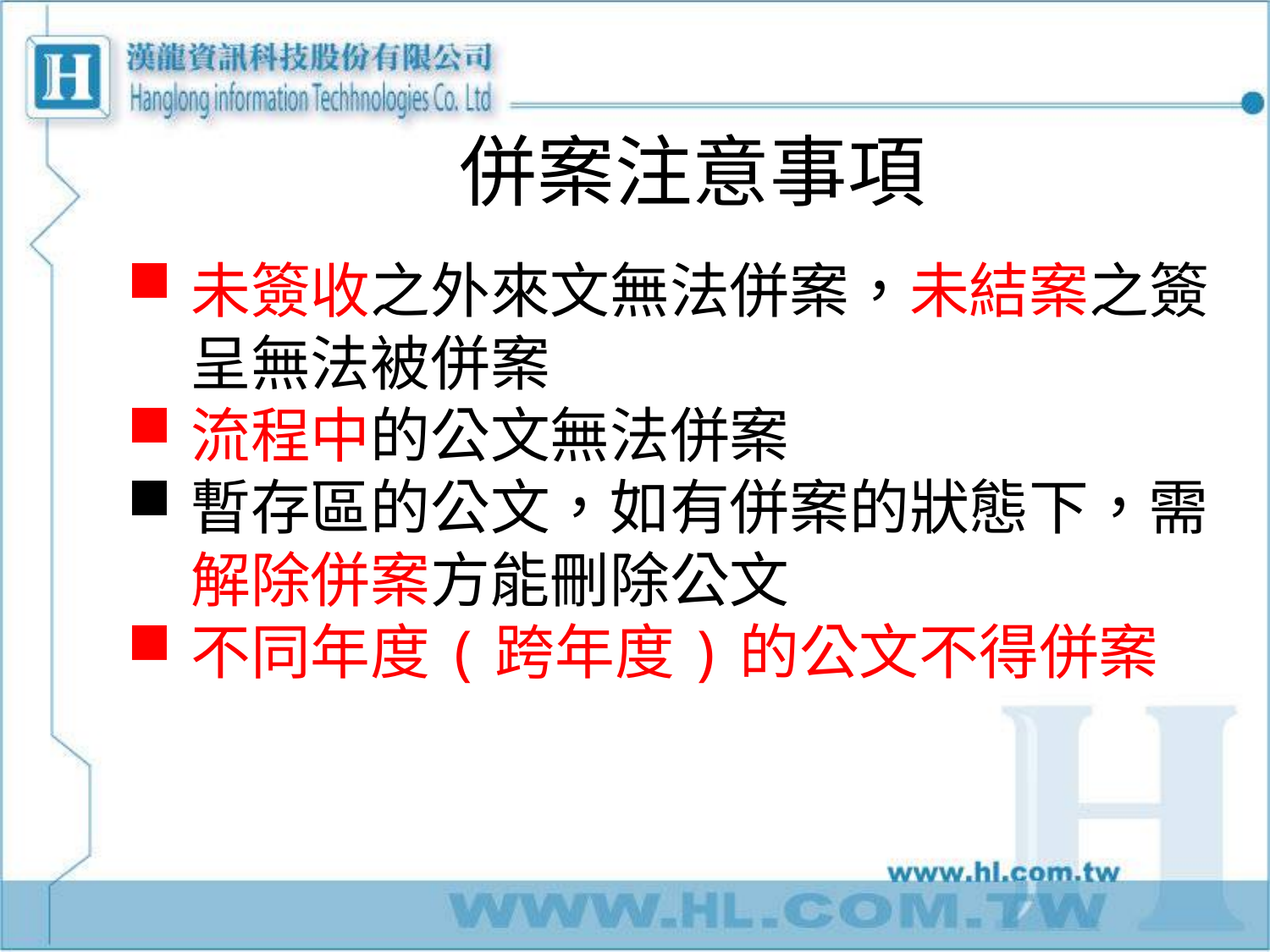

併案注意事項
未簽收之外來文無法併案，未結案之簽呈無法被併案
流程中的公文無法併案
暫存區的公文，如有併案的狀態下，需解除併案方能刪除公文
不同年度(跨年度)的公文不得併案